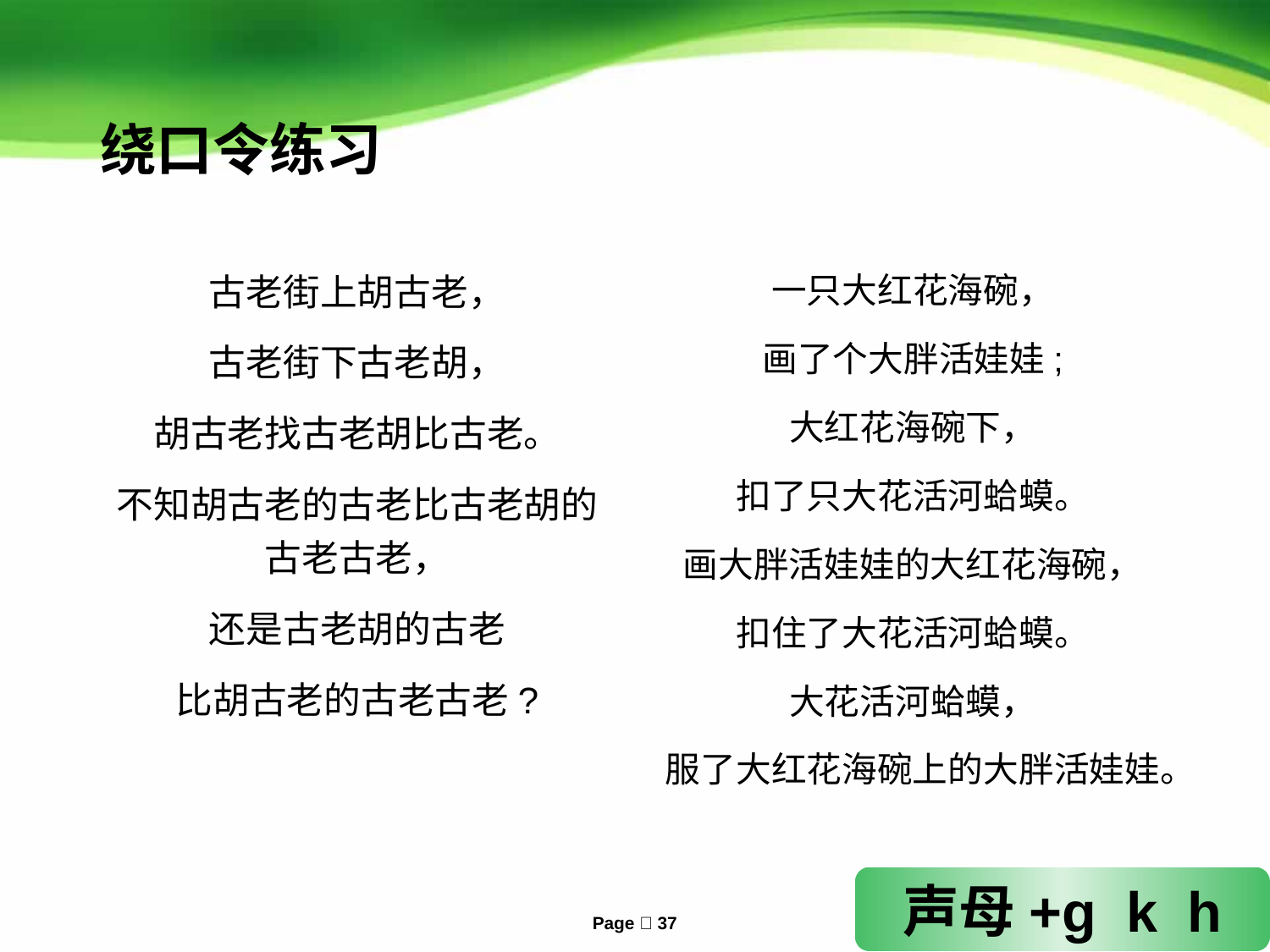

绕口令练习
古老街上胡古老，
古老街下古老胡，
胡古老找古老胡比古老。
不知胡古老的古老比古老胡的古老古老，
还是古老胡的古老
比胡古老的古老古老?

一只大红花海碗，
画了个大胖活娃娃;
大红花海碗下，
扣了只大花活河蛤蟆。
画大胖活娃娃的大红花海碗，
扣住了大花活河蛤蟆。
大花活河蛤蟆，
服了大红花海碗上的大胖活娃娃。
声母+g k h